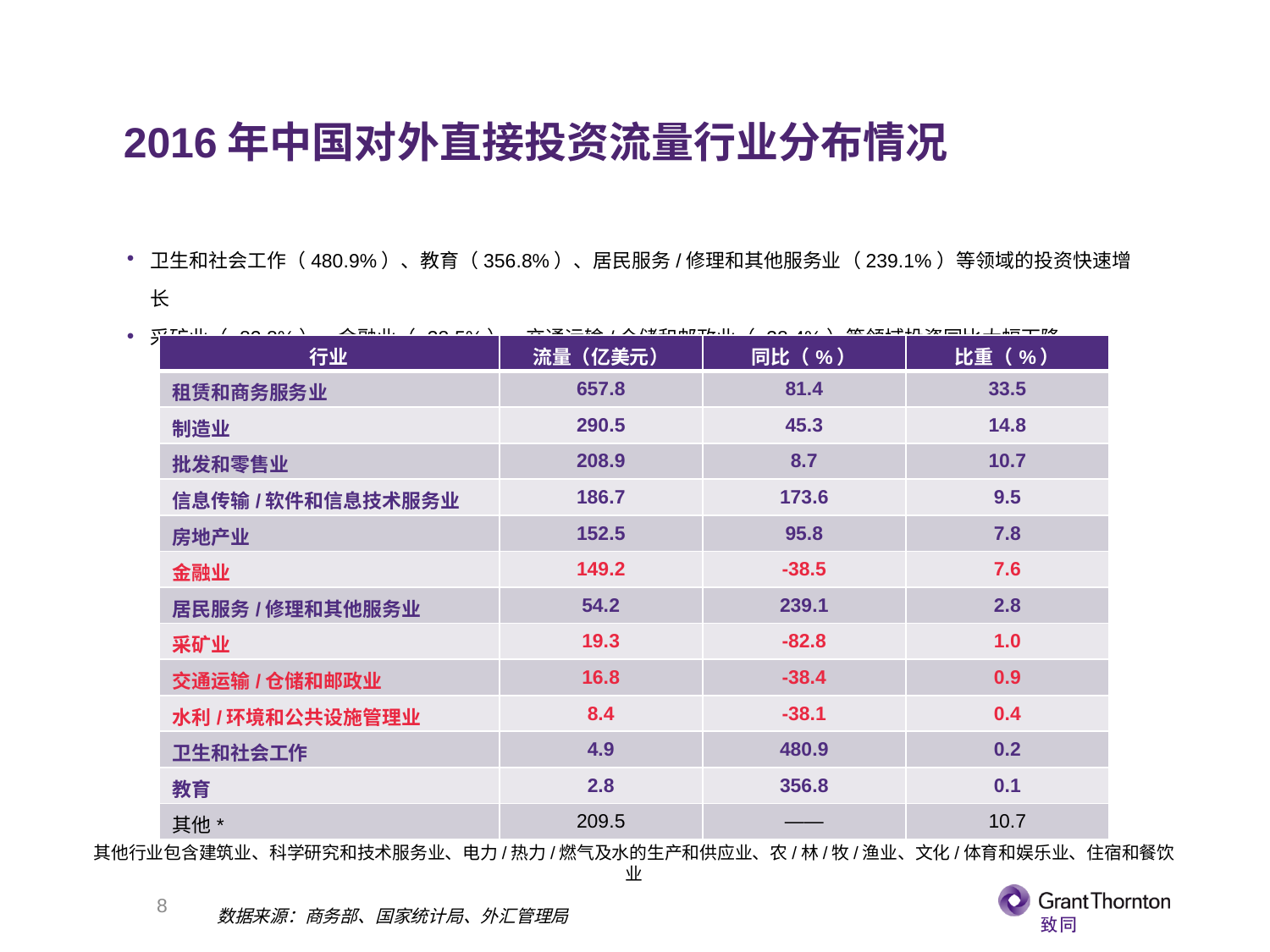

2016年中国对外直接投资流量行业分布情况
卫生和社会工作（480.9%）、教育（356.8%）、居民服务/修理和其他服务业（239.1%）等领域的投资快速增长
采矿业（-82.8%）、金融业（-38.5%）、交通运输/仓储和邮政业（-38.4%）等领域投资同比大幅下降
| 行业 | 流量（亿美元） | 同比（%） | 比重（%） |
| --- | --- | --- | --- |
| 租赁和商务服务业 | 657.8 | 81.4 | 33.5 |
| 制造业 | 290.5 | 45.3 | 14.8 |
| 批发和零售业 | 208.9 | 8.7 | 10.7 |
| 信息传输/软件和信息技术服务业 | 186.7 | 173.6 | 9.5 |
| 房地产业 | 152.5 | 95.8 | 7.8 |
| 金融业 | 149.2 | -38.5 | 7.6 |
| 居民服务/修理和其他服务业 | 54.2 | 239.1 | 2.8 |
| 采矿业 | 19.3 | -82.8 | 1.0 |
| 交通运输/仓储和邮政业 | 16.8 | -38.4 | 0.9 |
| 水利/环境和公共设施管理业 | 8.4 | -38.1 | 0.4 |
| 卫生和社会工作 | 4.9 | 480.9 | 0.2 |
| 教育 | 2.8 | 356.8 | 0.1 |
| 其他\* | 209.5 | —— | 10.7 |
其他行业包含建筑业、科学研究和技术服务业、电力/热力/燃气及水的生产和供应业、农/林/牧/渔业、文化/体育和娱乐业、住宿和餐饮业
8
数据来源：商务部、国家统计局、外汇管理局